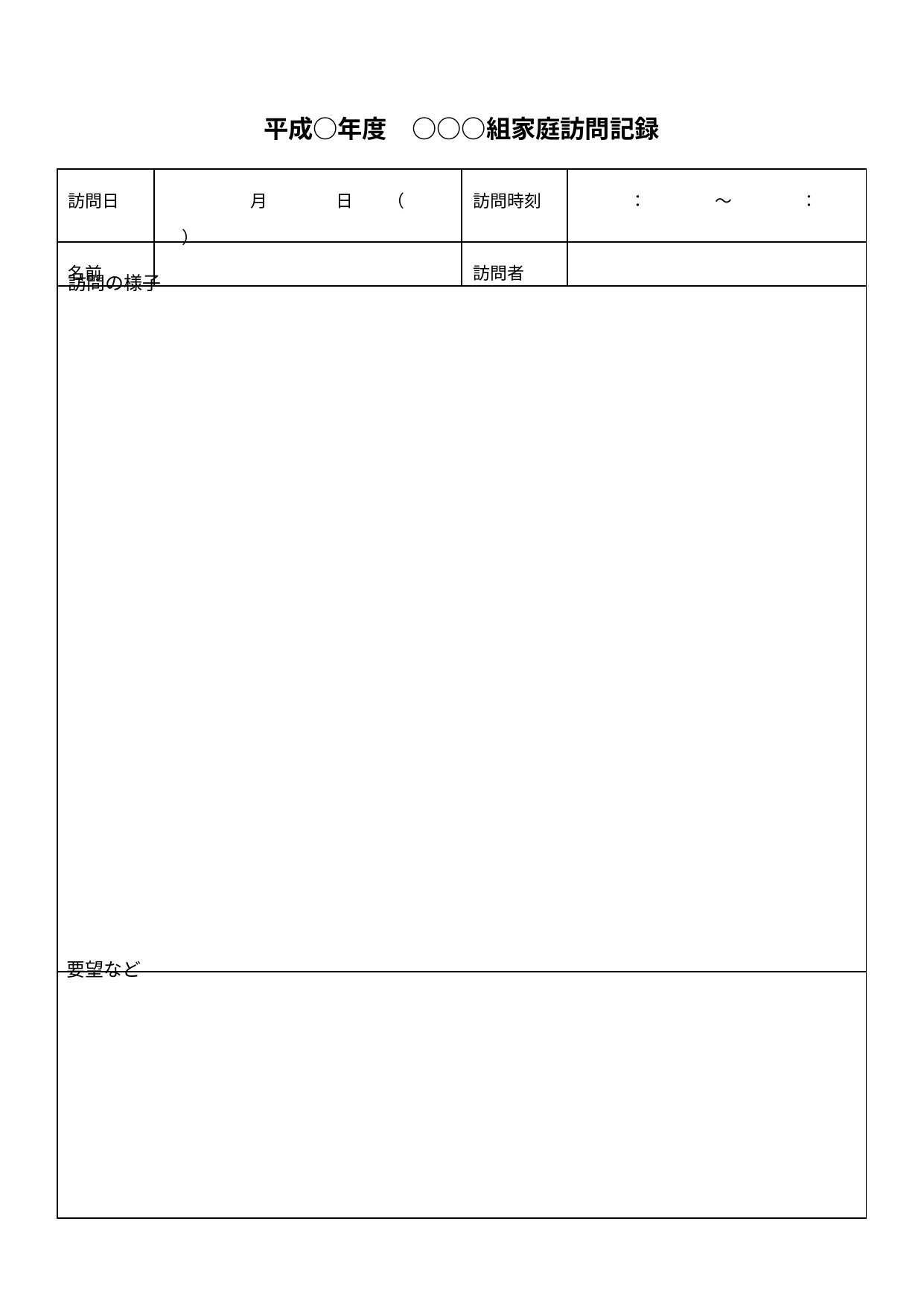

平成○年度　○○○組家庭訪問記録
| 訪問日 | 月　　　　日　　（　　　） | 訪問時刻 | ：　　　　～　　　　： |
| --- | --- | --- | --- |
| 名前 |  | 訪問者 |  |
|  |  |  |  |
|  |  |  |  |
訪問の様子
要望など